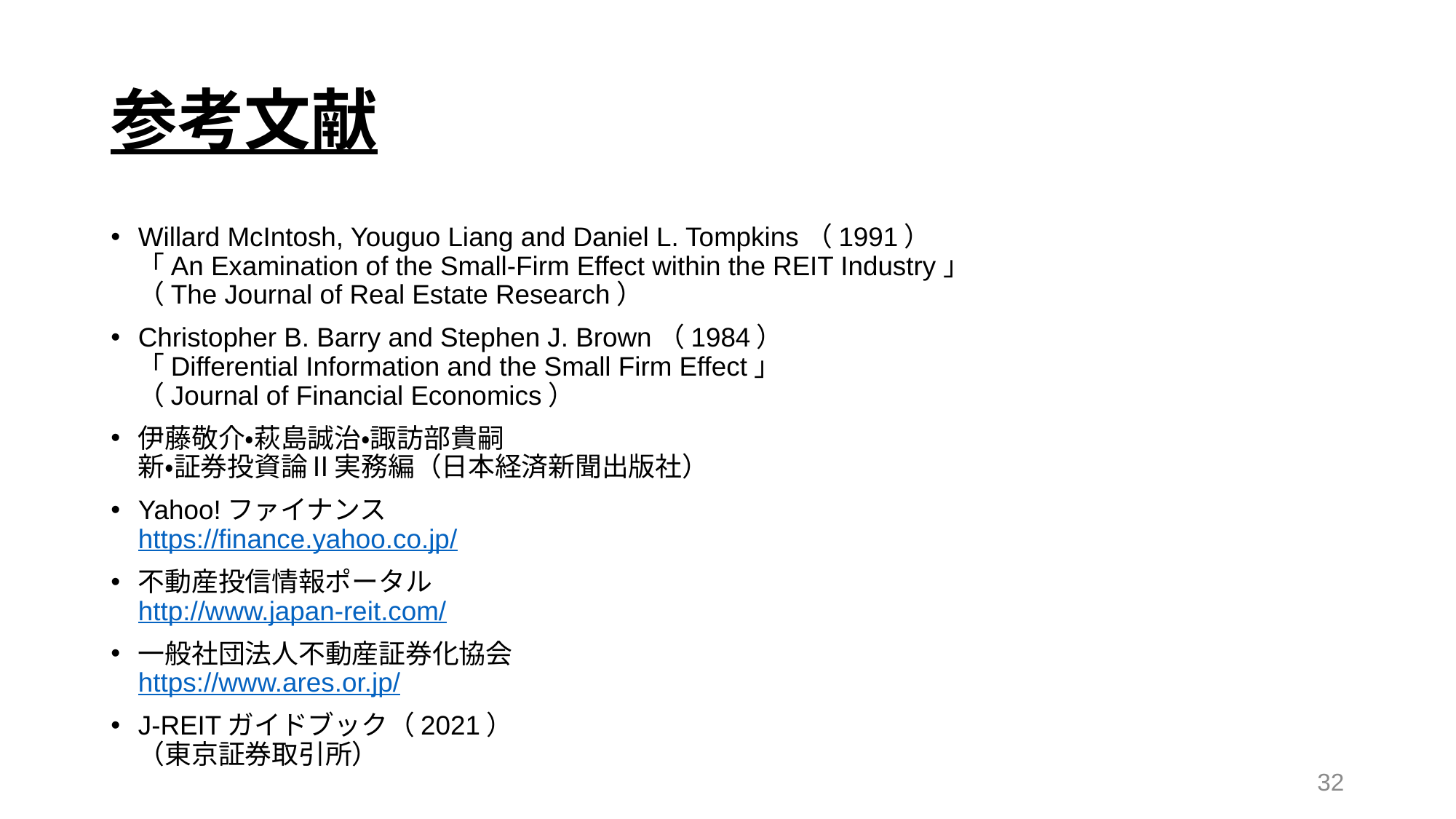

# 参考文献
Willard McIntosh, Youguo Liang and Daniel L. Tompkins（1991）
「An Examination of the Small-Firm Effect within the REIT Industry」
（The Journal of Real Estate Research）
Christopher B. Barry and Stephen J. Brown（1984）
「Differential Information and the Small Firm Effect」
（Journal of Financial Economics）
伊藤敬介・萩島誠治・諏訪部貴嗣
新・証券投資論Ⅱ実務編（日本経済新聞出版社）
Yahoo!ファイナンス
https://finance.yahoo.co.jp/
不動産投信情報ポータル
http://www.japan-reit.com/
一般社団法人不動産証券化協会
https://www.ares.or.jp/
J-REITガイドブック（2021）
（東京証券取引所）
32